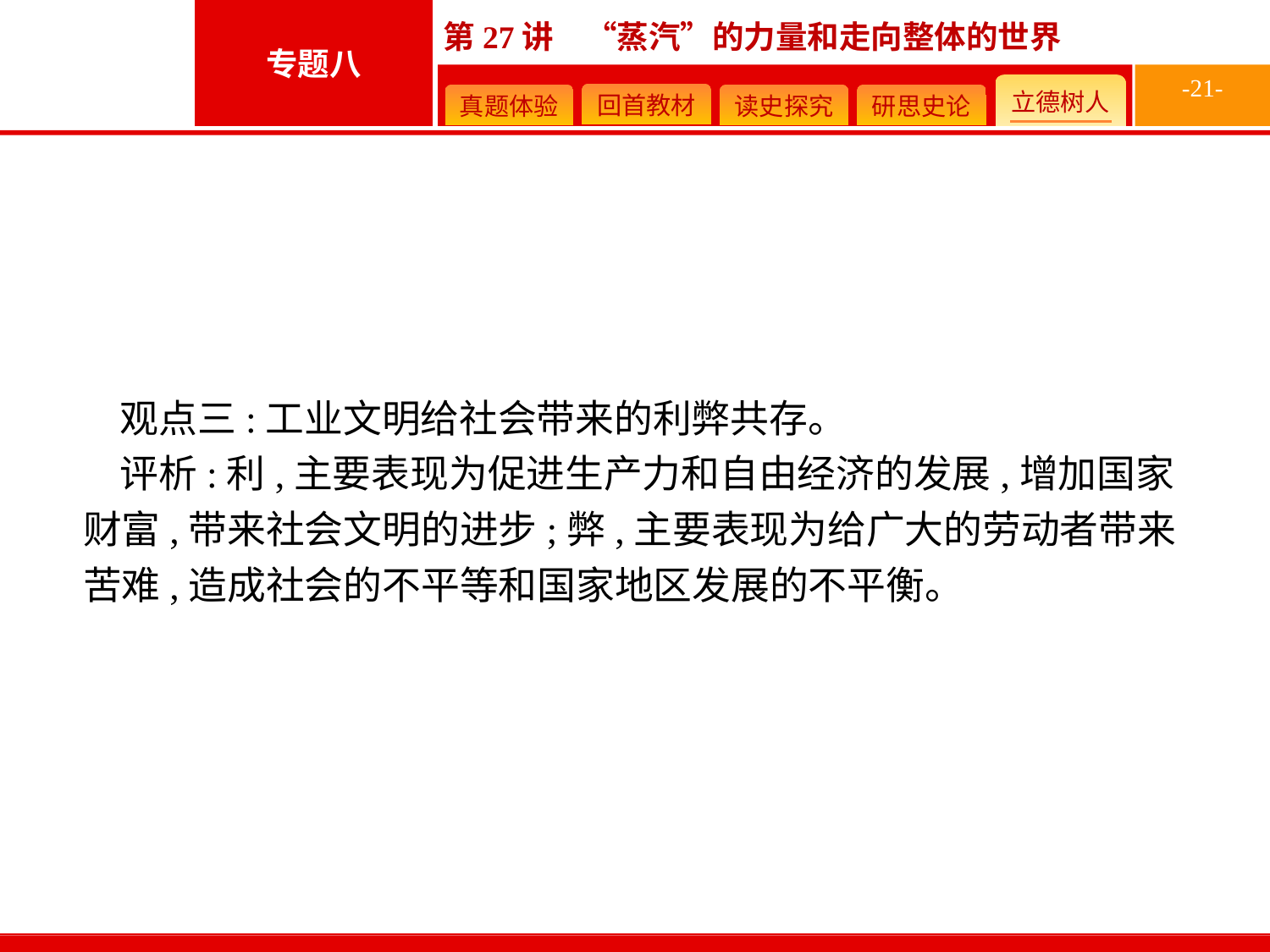

-21-
观点三:工业文明给社会带来的利弊共存。
评析:利,主要表现为促进生产力和自由经济的发展,增加国家财富,带来社会文明的进步;弊,主要表现为给广大的劳动者带来苦难,造成社会的不平等和国家地区发展的不平衡。